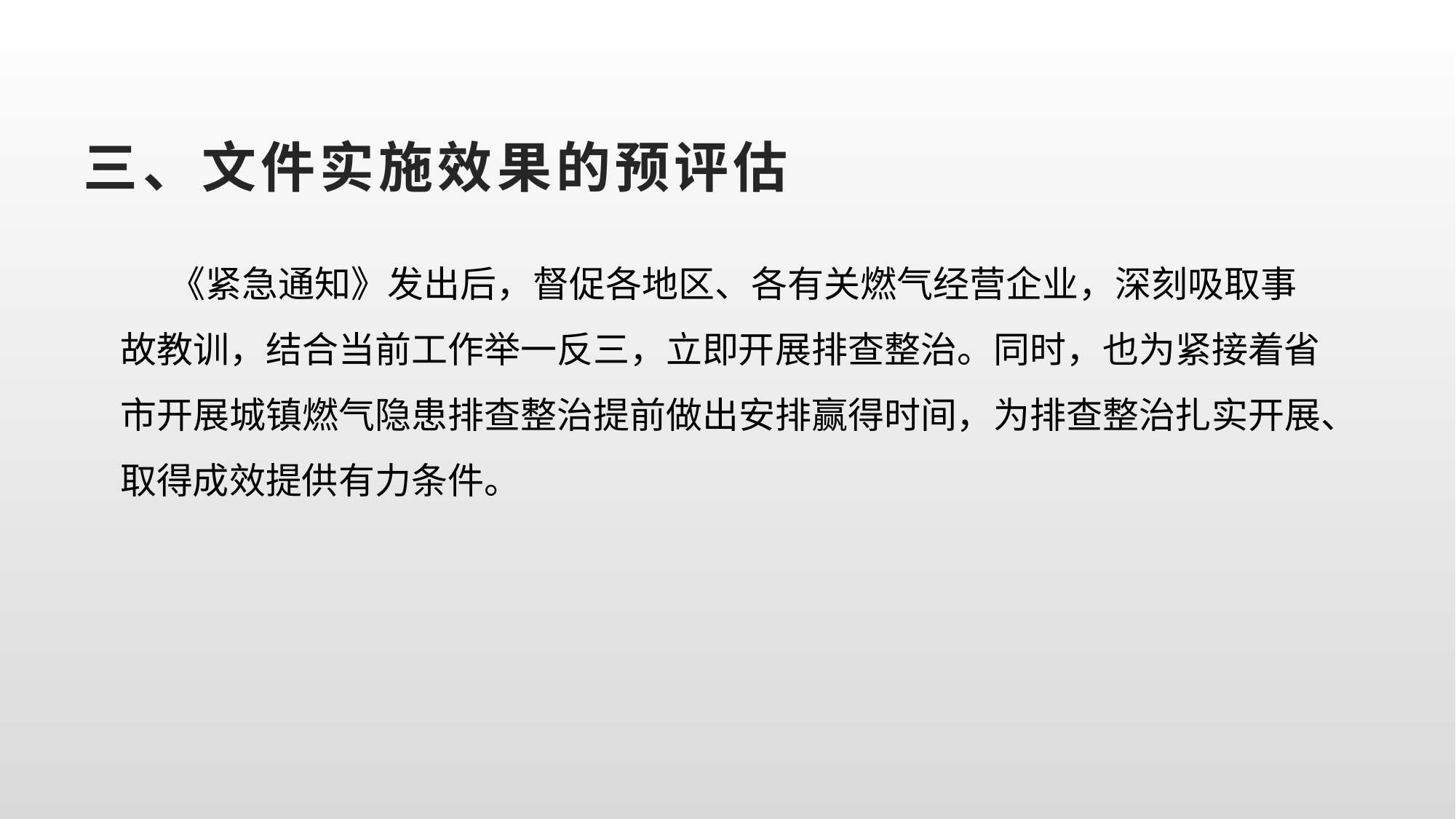

# 三、文件实施效果的预评估
《紧急通知》发出后，督促各地区、各有关燃气经营企业，深刻吸取事故教训，结合当前工作举一反三，立即开展排查整治。同时，也为紧接着省市开展城镇燃气隐患排查整治提前做出安排赢得时间，为排查整治扎实开展、取得成效提供有力条件。